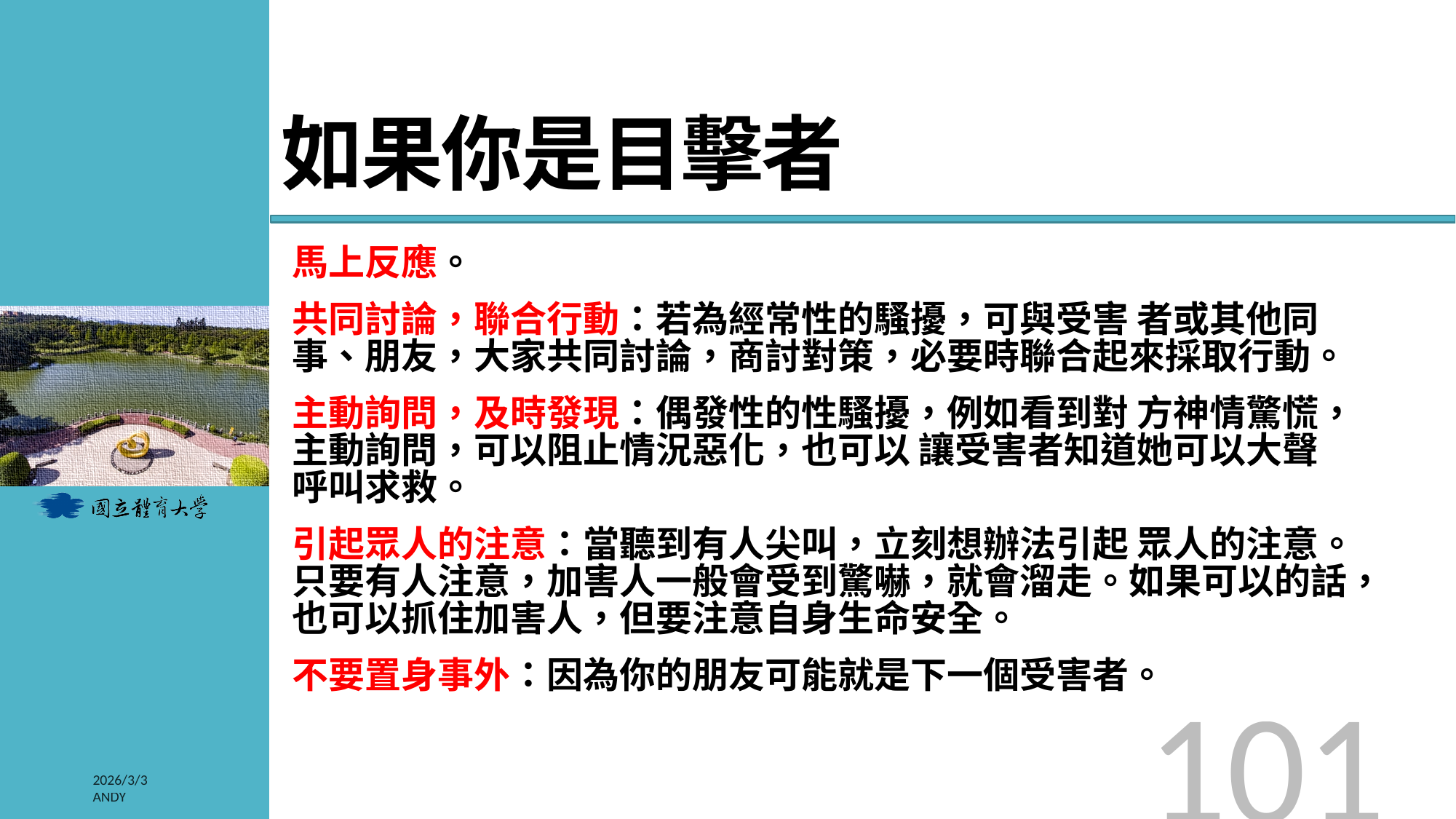

# 如果你是目擊者
馬上反應。
共同討論，聯合行動：若為經常性的騷擾，可與受害 者或其他同事、朋友，大家共同討論，商討對策，必要時聯合起來採取行動。
主動詢問，及時發現：偶發性的性騷擾，例如看到對 方神情驚慌，主動詢問，可以阻止情況惡化，也可以 讓受害者知道她可以大聲呼叫求救。
引起眾人的注意：當聽到有人尖叫，立刻想辦法引起 眾人的注意。只要有人注意，加害人一般會受到驚嚇，就會溜走。如果可以的話，也可以抓住加害人，但要注意自身生命安全。
不要置身事外：因為你的朋友可能就是下一個受害者。
101
2026/3/3
Andy